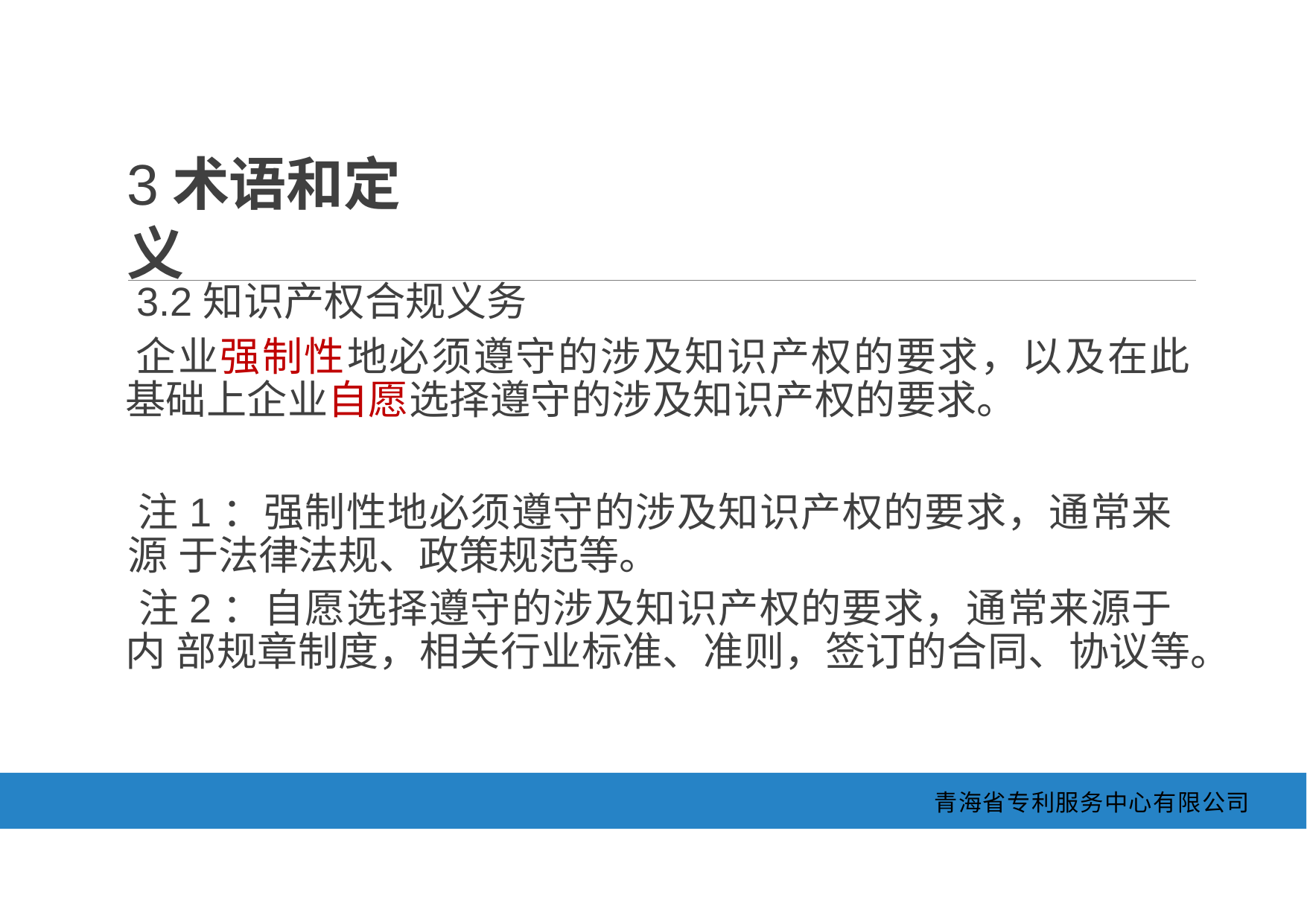

3术语和定义

3.2知识产权合规义务
企业强制性地必须遵守的涉及知识产权的要求，以及在此 基础上企业自愿选择遵守的涉及知识产权的要求。

注1：强制性地必须遵守的涉及知识产权的要求，通常来源 于法律法规、政策规范等。
注2：自愿选择遵守的涉及知识产权的要求，通常来源于内 部规章制度，相关行业标准、准则，签订的合同、协议等。

青海省专利服务中心有限公司